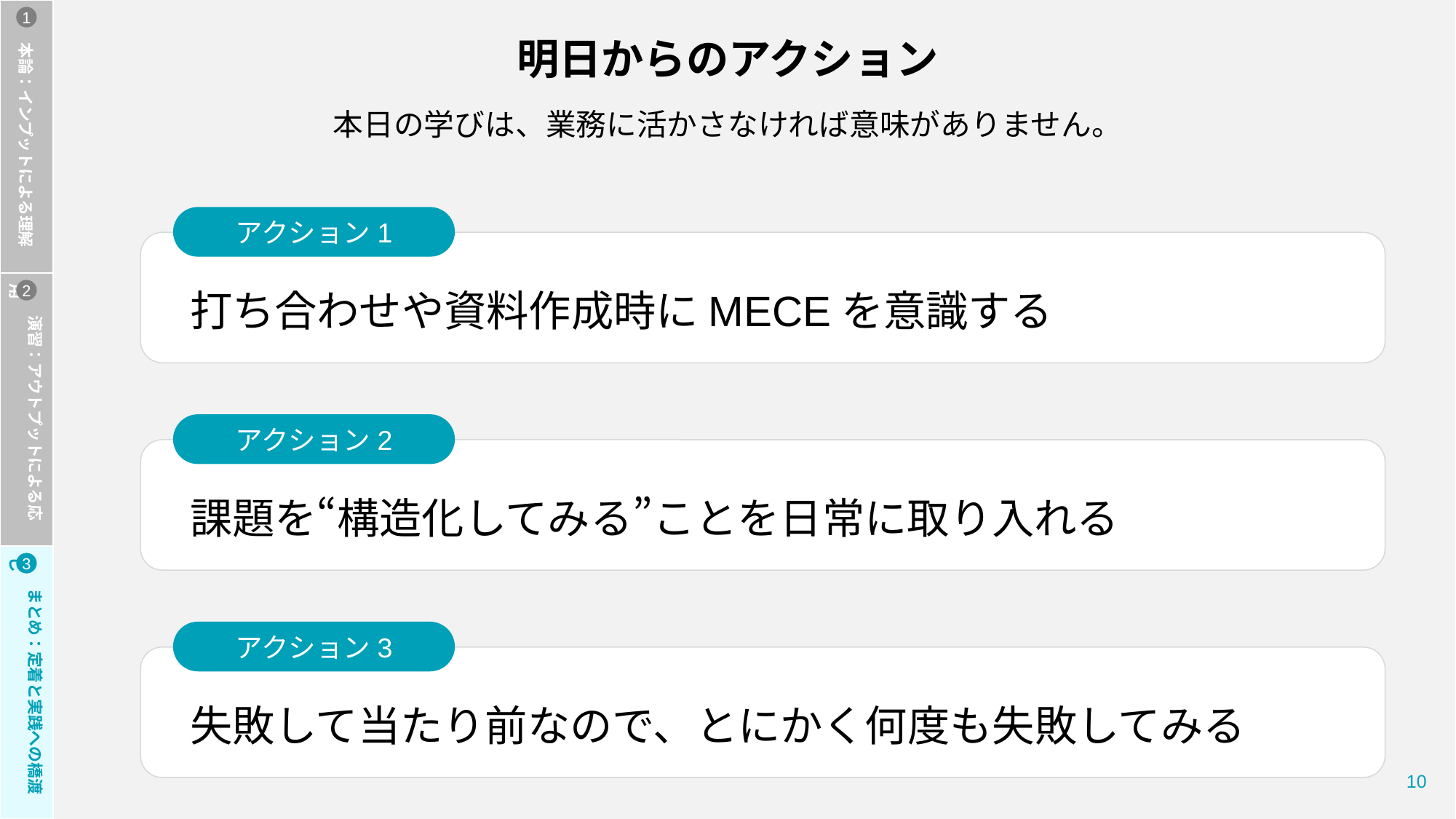

本論：インプットによる理解
　　演習：アウトプットによる応用
　　まとめ：定着と実践への橋渡し
1
2
3

明日からのアクション
本日の学びは、業務に活かさなければ意味がありません。
アクション1
打ち合わせや資料作成時にMECEを意識する
アクション2
課題を“構造化してみる”ことを日常に取り入れる
アクション3
失敗して当たり前なので、とにかく何度も失敗してみる
10